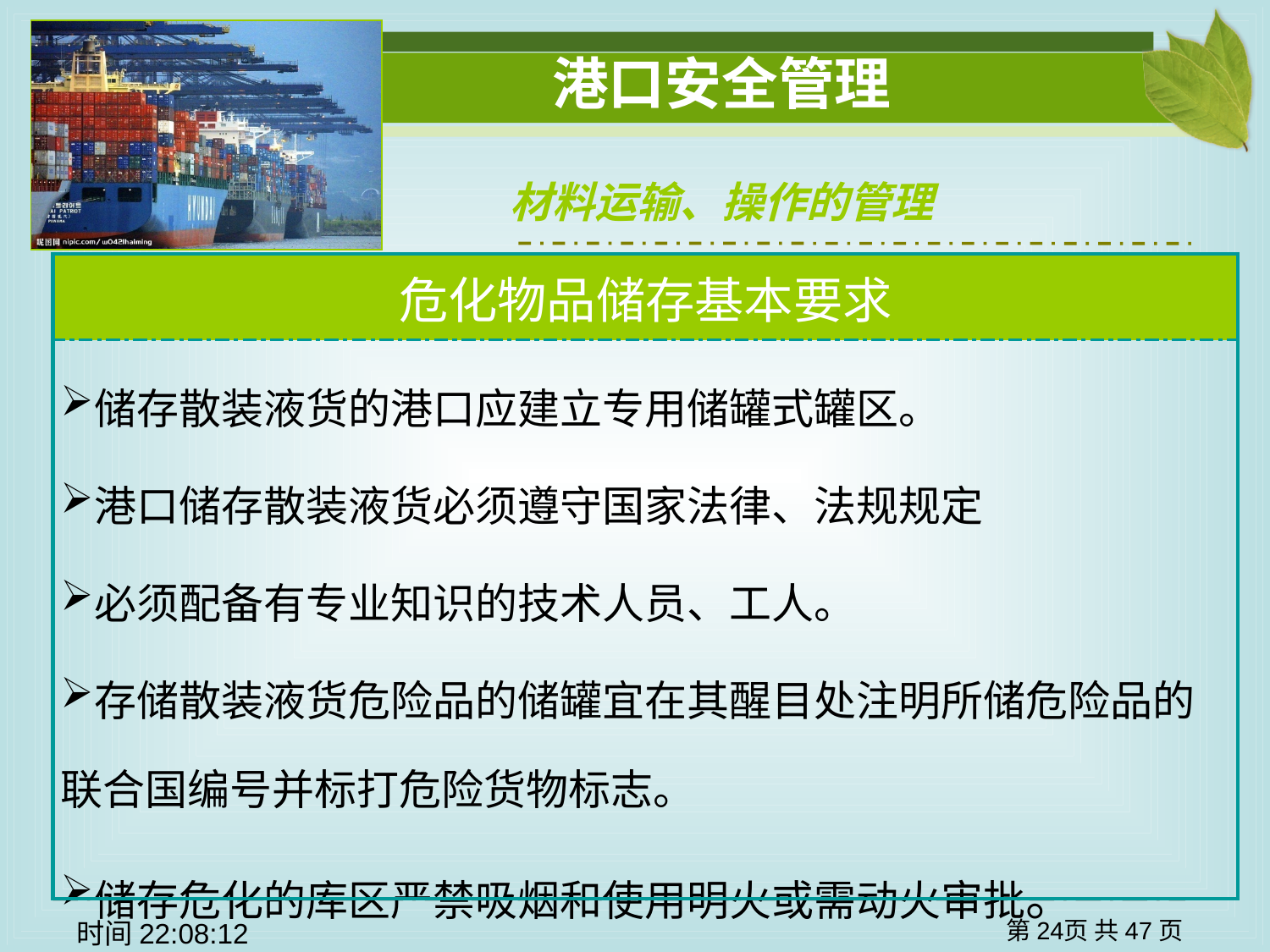

材料运输、操作的管理

| 危化物品储存基本要求 |
| --- |
| 储存散装液货的港口应建立专用储罐式罐区。 港口储存散装液货必须遵守国家法律、法规规定 必须配备有专业知识的技术人员、工人。 存储散装液货危险品的储罐宜在其醒目处注明所储危险品的联合国编号并标打危险货物标志。 储存危化的库区严禁吸烟和使用明火或需动火审批。 |
第24页 共47页
时间22:08:12